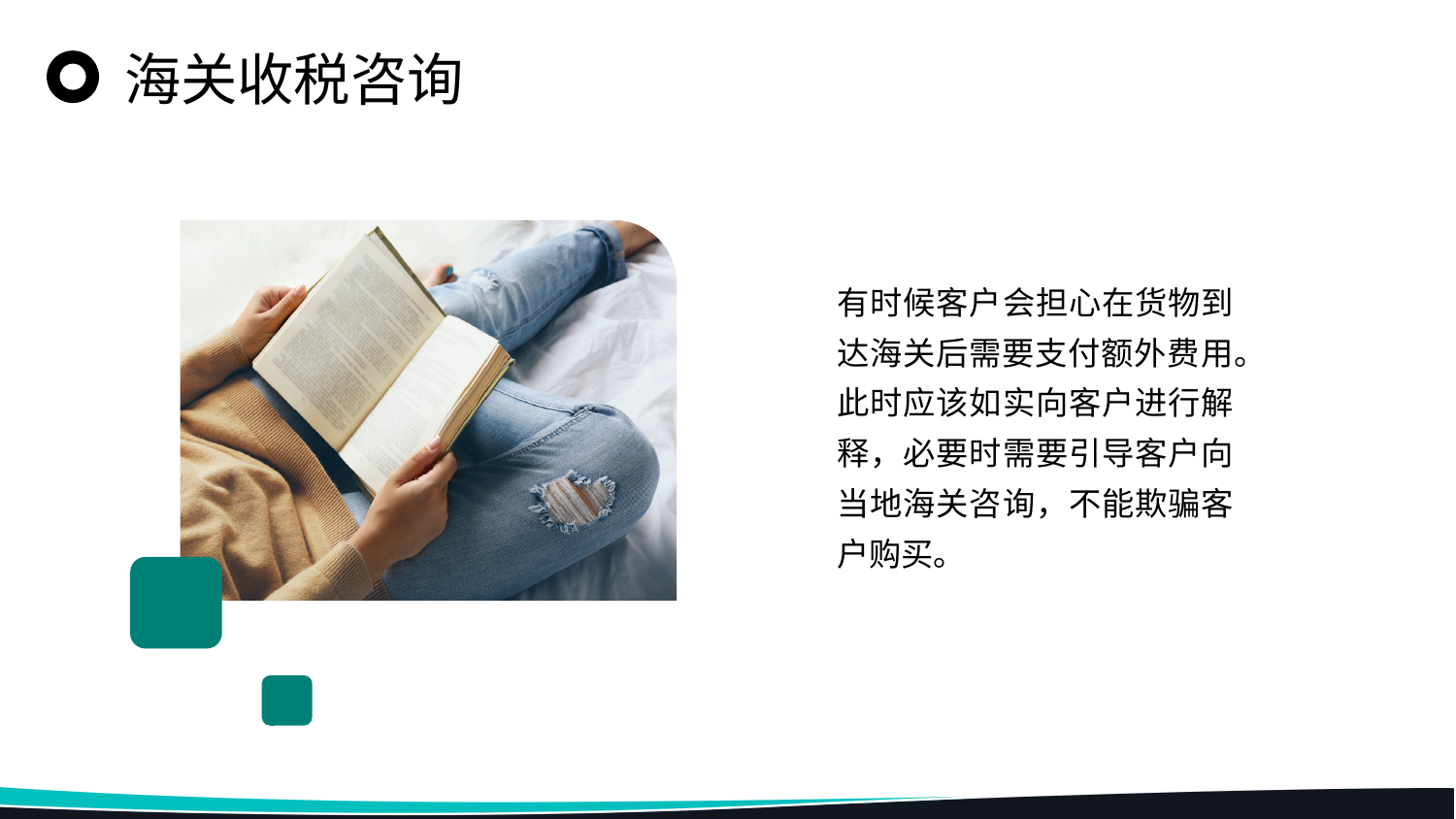

海关收税咨询

有时候客户会担心在货物到达海关后需要支付额外费用。此时应该如实向客户进行解释，必要时需要引导客户向当地海关咨询，不能欺骗客户购买。